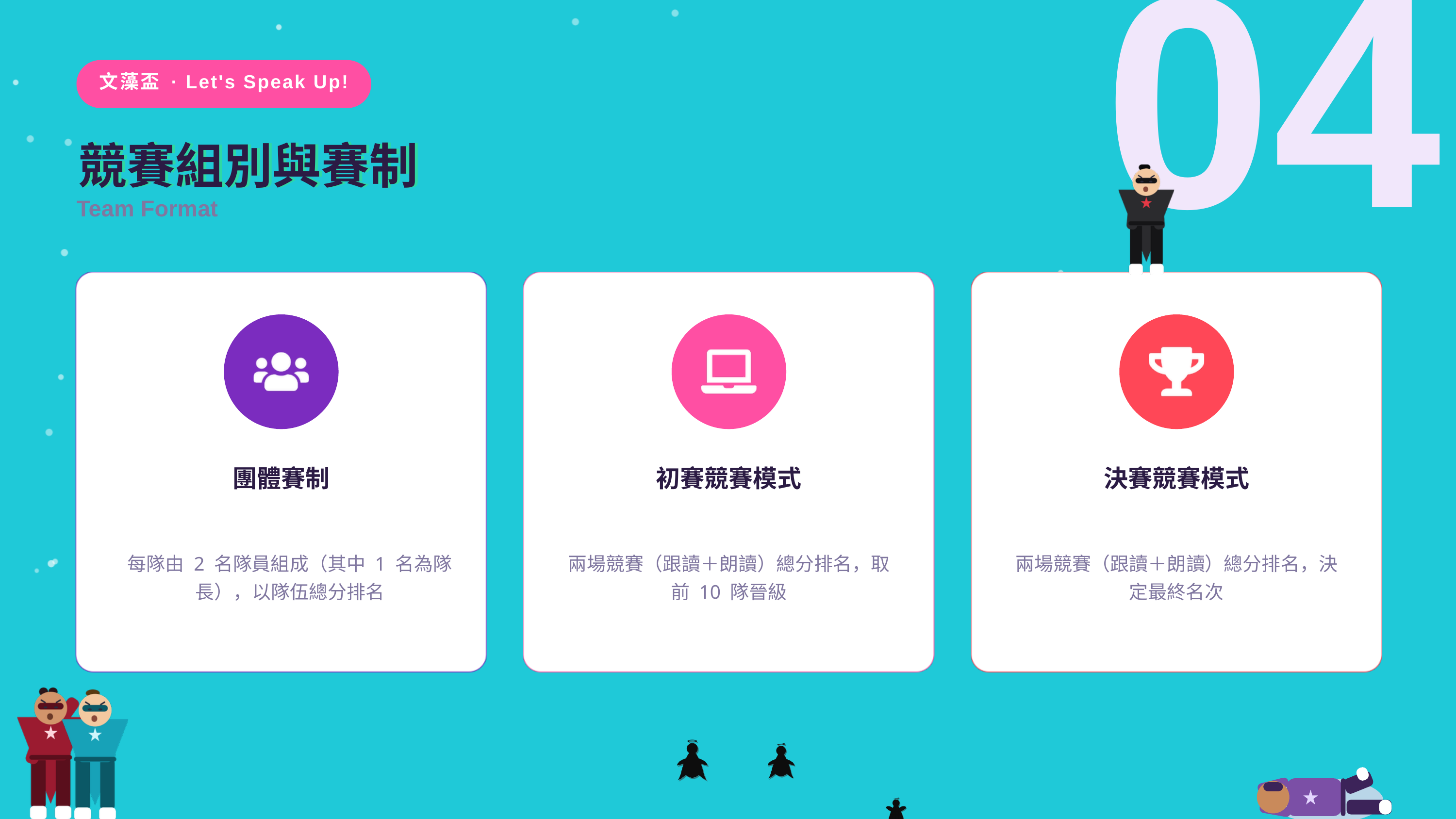

04

文藻盃 · Let's Speak Up!

競賽組別與賽制

競賽組別與賽制

Team Format

團體賽制

初賽競賽模式

決賽競賽模式

每隊由 2 名隊員組成（其中 1 名為隊長），以隊伍總分排名

兩場競賽（跟讀＋朗讀）總分排名，取前 10 隊晉級

兩場競賽（跟讀＋朗讀）總分排名，決定最終名次